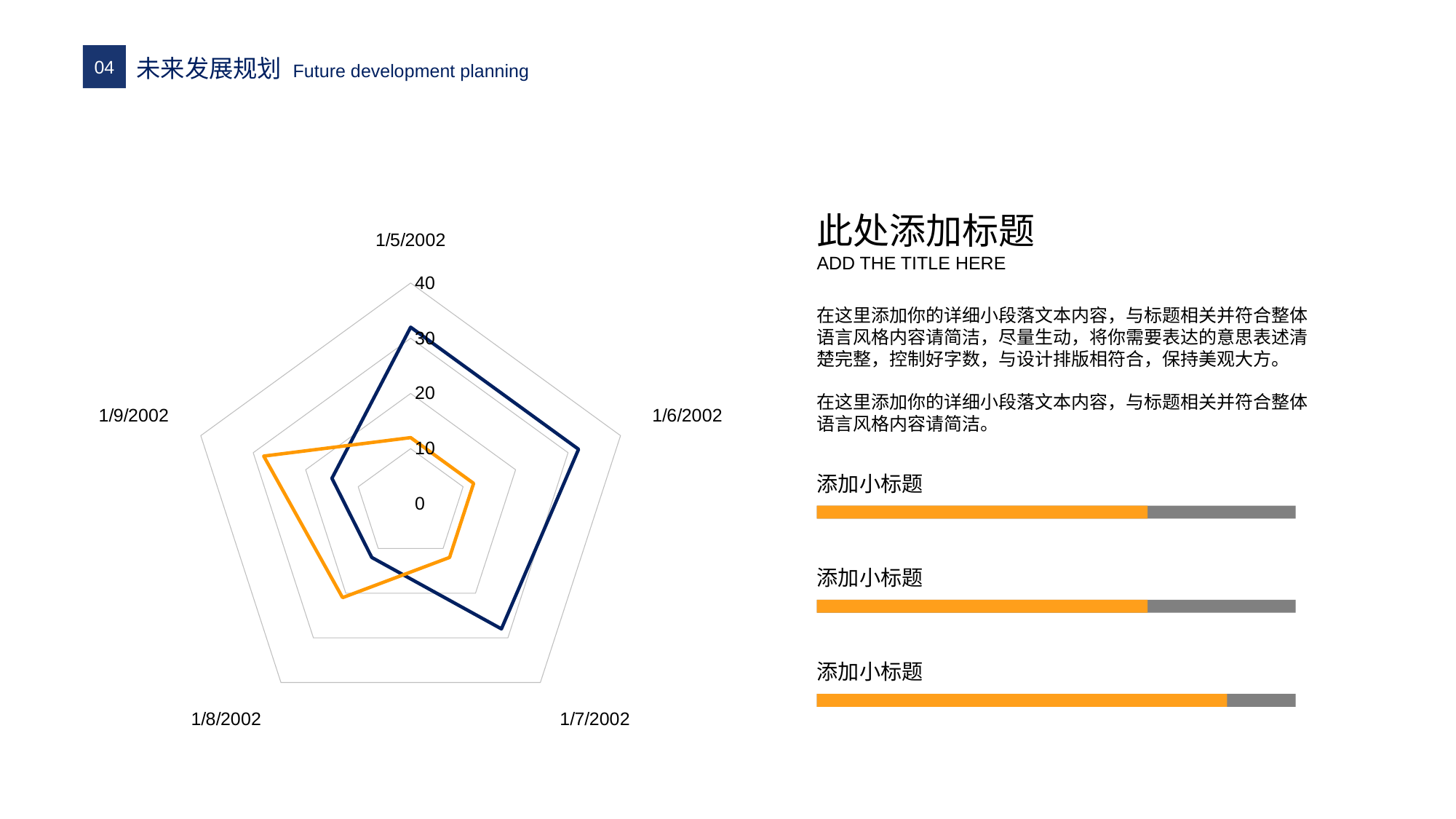

此处添加标题
ADD THE TITLE HERE
在这里添加你的详细小段落文本内容，与标题相关并符合整体语言风格内容请简洁，尽量生动，将你需要表达的意思表述清楚完整，控制好字数，与设计排版相符合，保持美观大方。

在这里添加你的详细小段落文本内容，与标题相关并符合整体语言风格内容请简洁。

### Chart

| Category | 系列 1 | 系列 2 |
|---|---|---|
| 37261 | 32.0 | 12.0 |
| 37262 | 32.0 | 12.0 |
| 37263 | 28.0 | 12.0 |
| 37264 | 12.0 | 21.0 |
| 37265 | 15.0 | 28.0 |
添加小标题

添加小标题

添加小标题